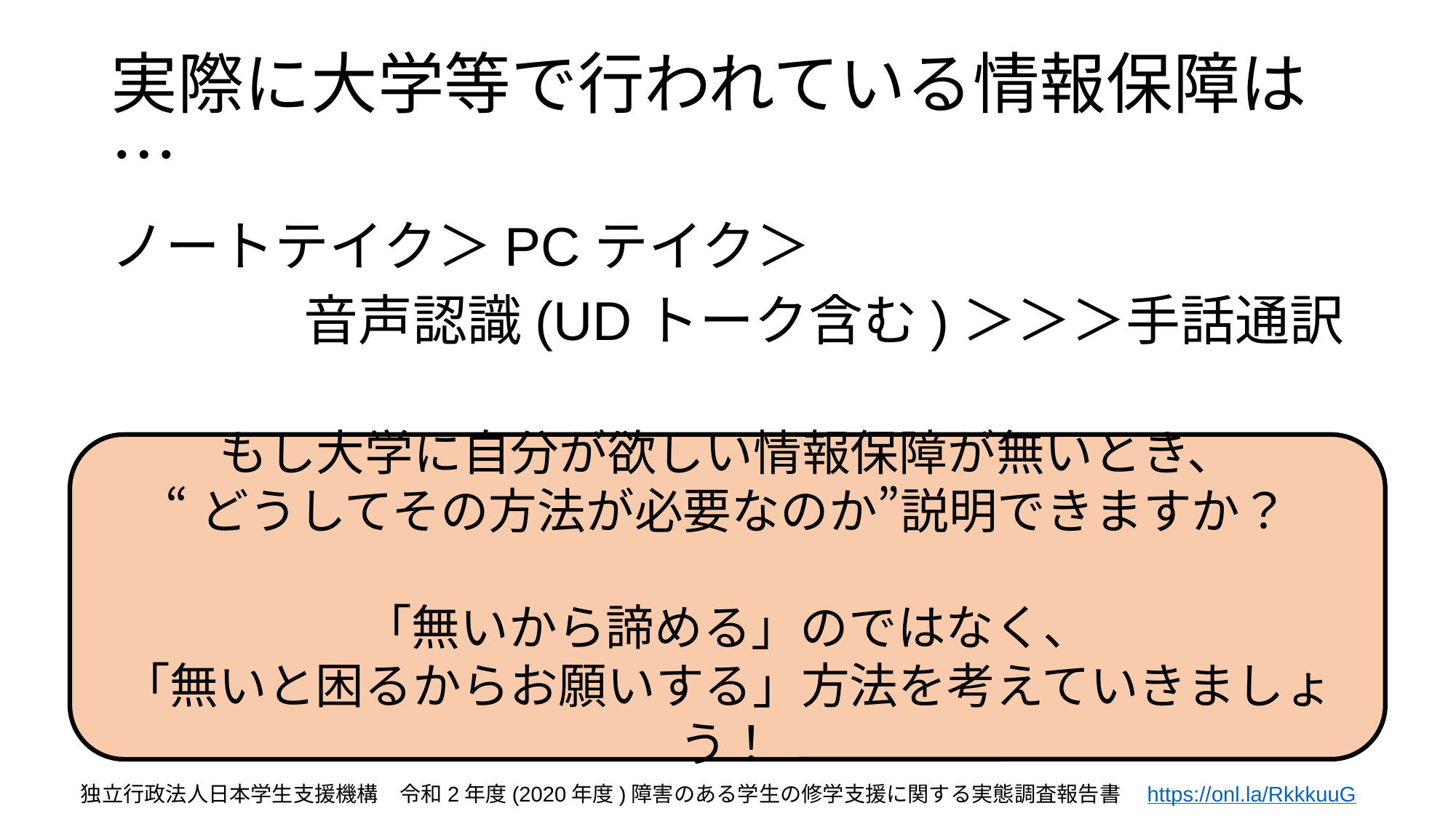

# 実際に大学等で行われている情報保障は…
ノートテイク＞PCテイク＞
音声認識(UDトーク含む)＞＞＞手話通訳
もし大学に自分が欲しい情報保障が無いとき、
“どうしてその方法が必要なのか”説明できますか？

「無いから諦める」のではなく、
「無いと困るからお願いする」方法を考えていきましょう！
独立行政法人日本学生支援機構　令和2年度(2020年度)障害のある学生の修学支援に関する実態調査報告書　https://onl.la/RkkkuuG